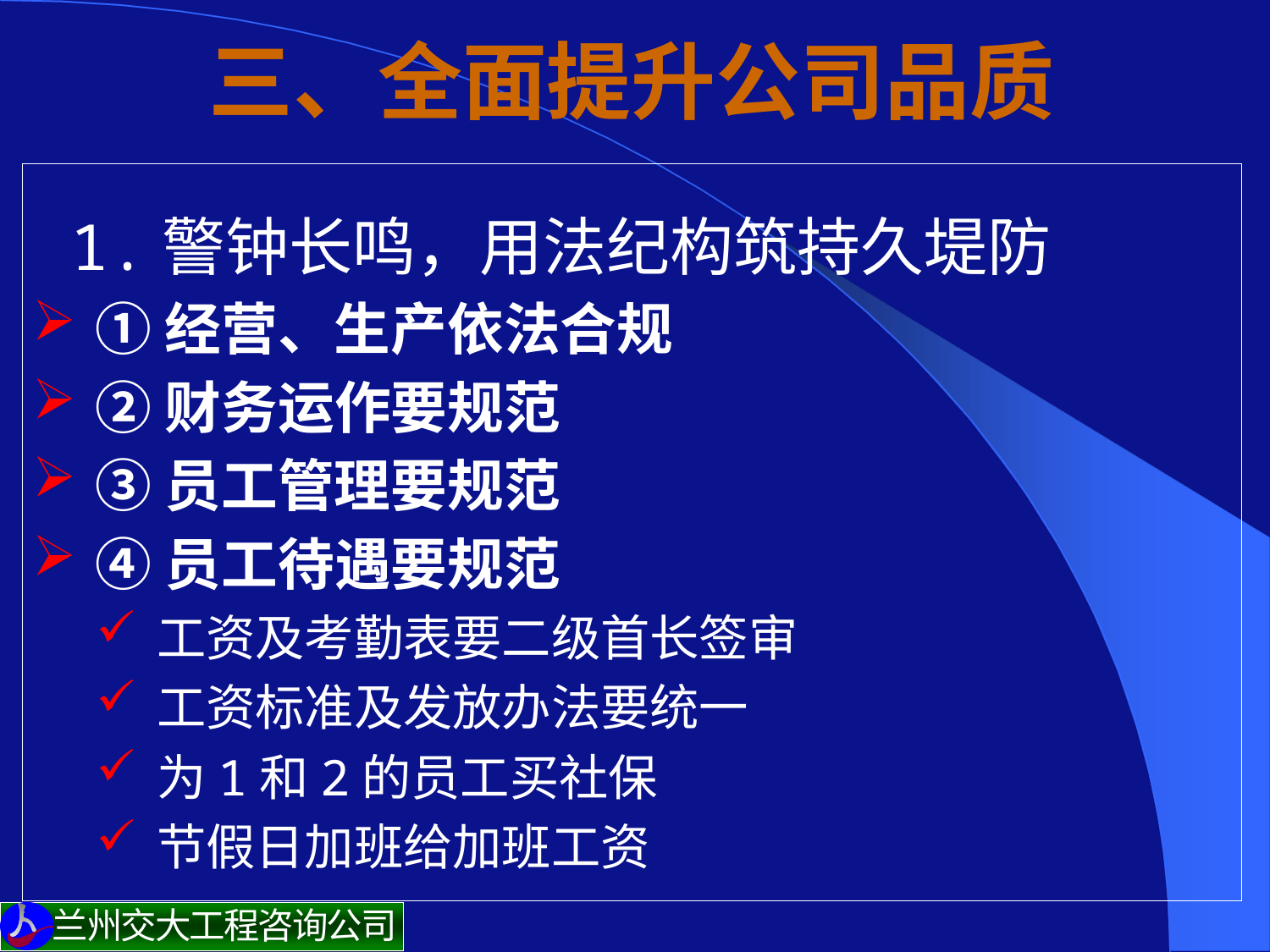

# 三、全面提升公司品质
 1.警钟长鸣，用法纪构筑持久堤防
①经营、生产依法合规
②财务运作要规范
③员工管理要规范
④员工待遇要规范
工资及考勤表要二级首长签审
工资标准及发放办法要统一
为1和2的员工买社保
节假日加班给加班工资